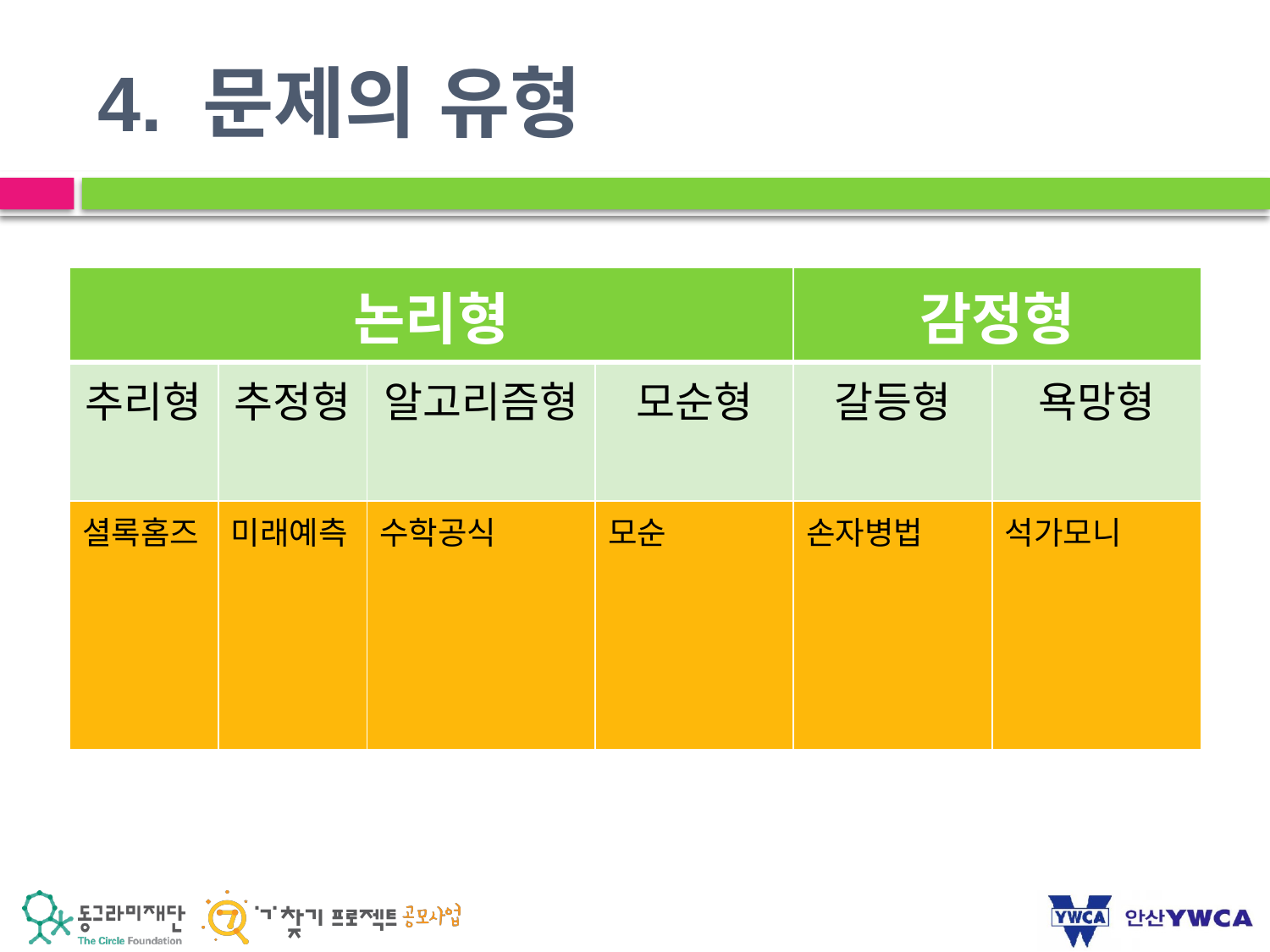

# 4. 문제의 유형
| 논리형 |  |  |  | 감정형 |  |
| --- | --- | --- | --- | --- | --- |
| 추리형 | 추정형 | 알고리즘형 | 모순형 | 갈등형 | 욕망형 |
| 셜록홈즈 | 미래예측 | 수학공식 | 모순 | 손자병법 | 석가모니 |